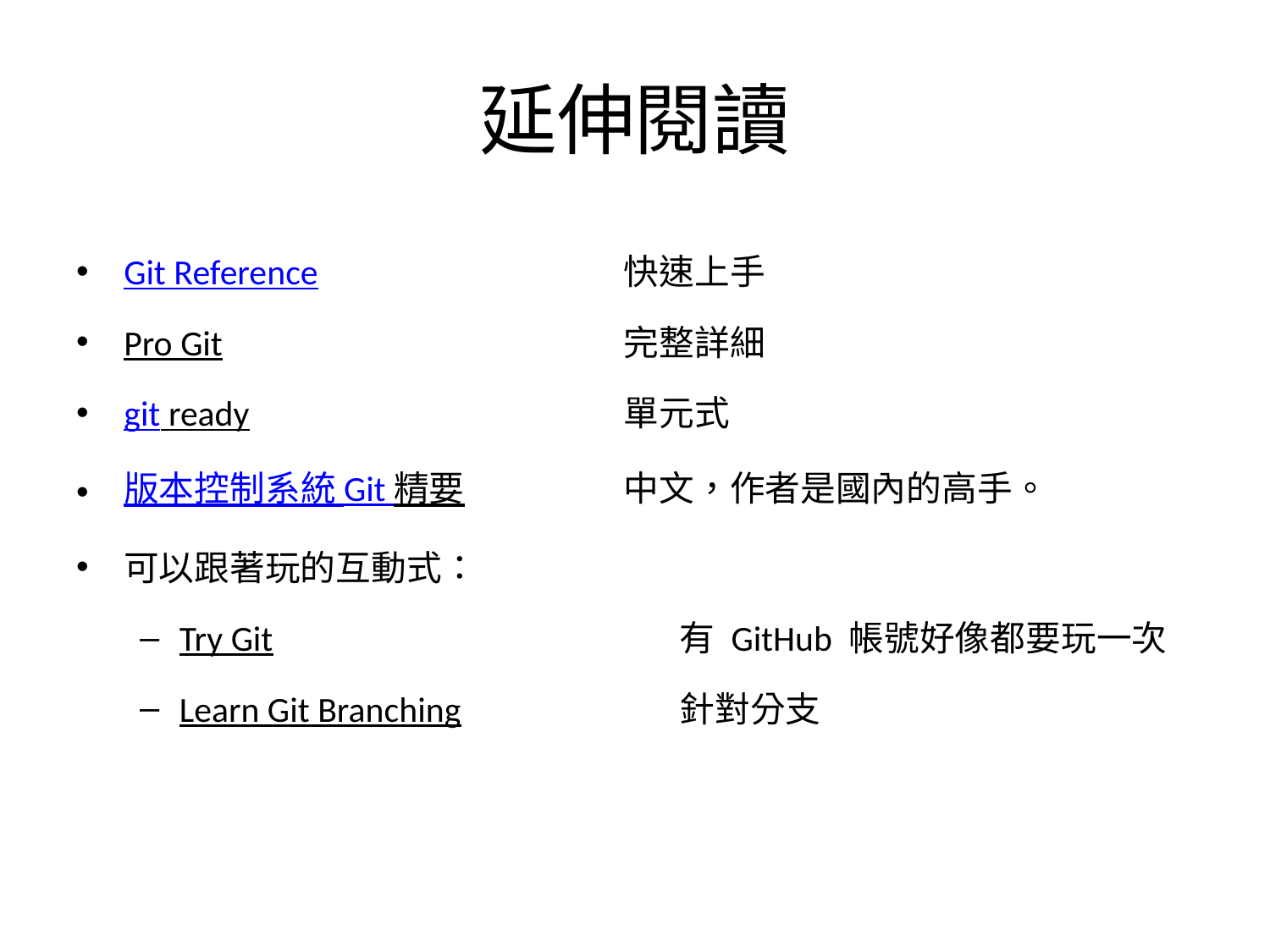

# 延伸閱讀
Git Reference	快速上手
Pro Git	完整詳細
git ready	單元式
版本控制系統 Git 精要	中文，作者是國內的高手。
可以跟著玩的互動式：
Try Git	有 GitHub 帳號好像都要玩一次
Learn Git Branching	針對分支